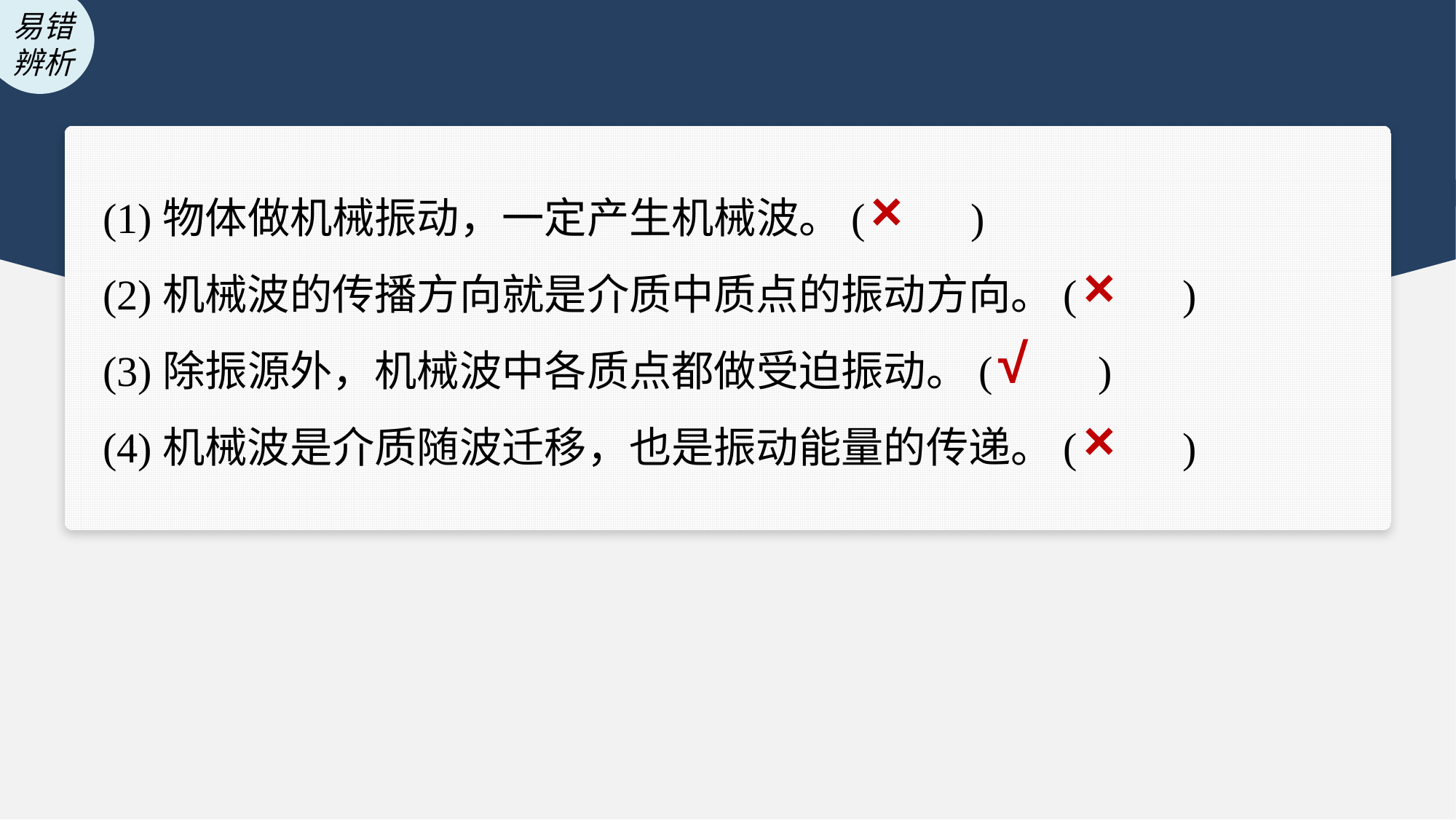

(1)物体做机械振动，一定产生机械波。(　　)
(2)机械波的传播方向就是介质中质点的振动方向。(　　)
(3)除振源外，机械波中各质点都做受迫振动。(　　)
(4)机械波是介质随波迁移，也是振动能量的传递。(　　)
×
×
√
×